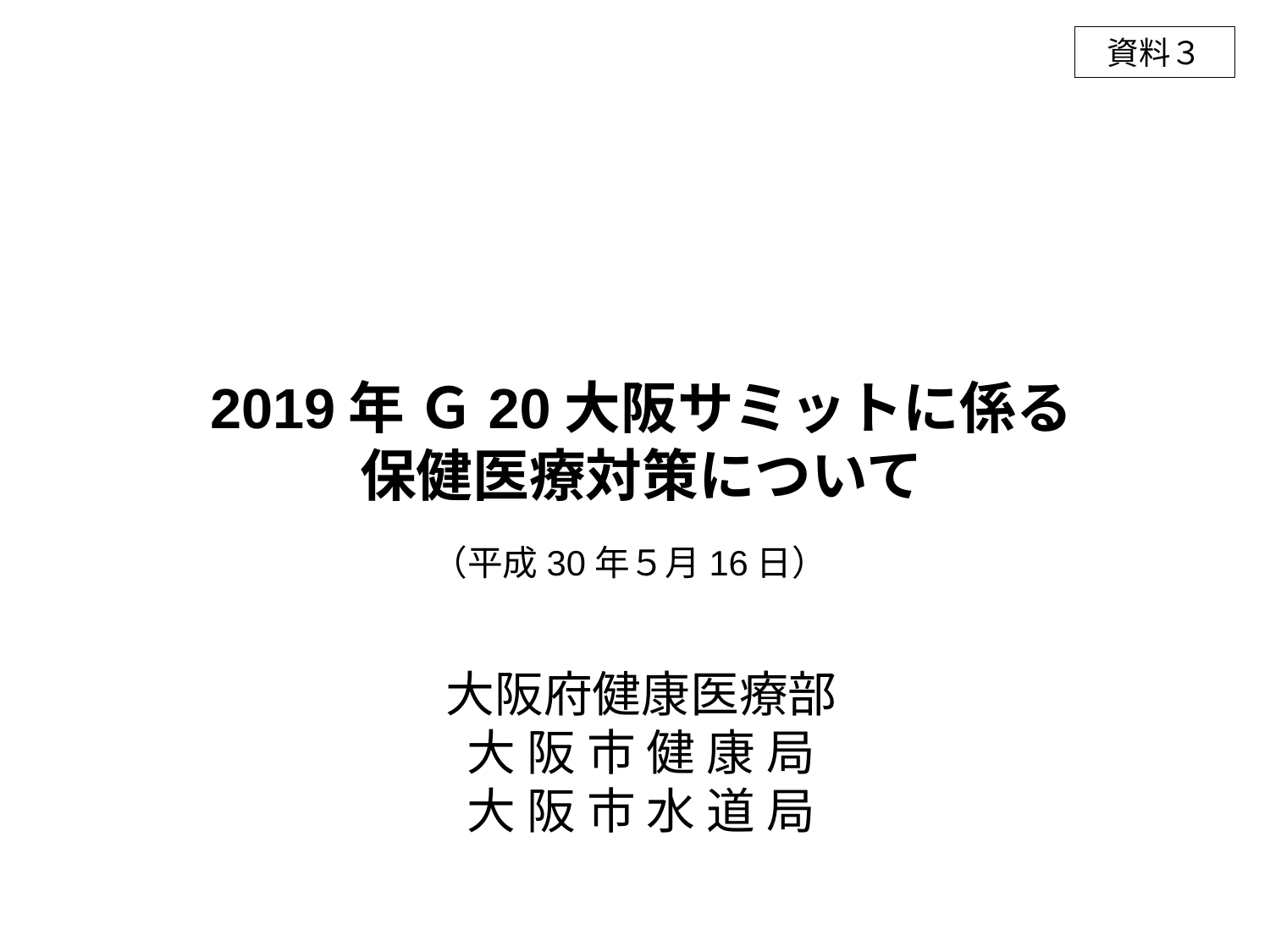

資料３
2019年 Ｇ20大阪サミットに係る
保健医療対策について
（平成30年５月16日）
大阪府健康医療部
大 阪 市 健 康 局
大 阪 市 水 道 局